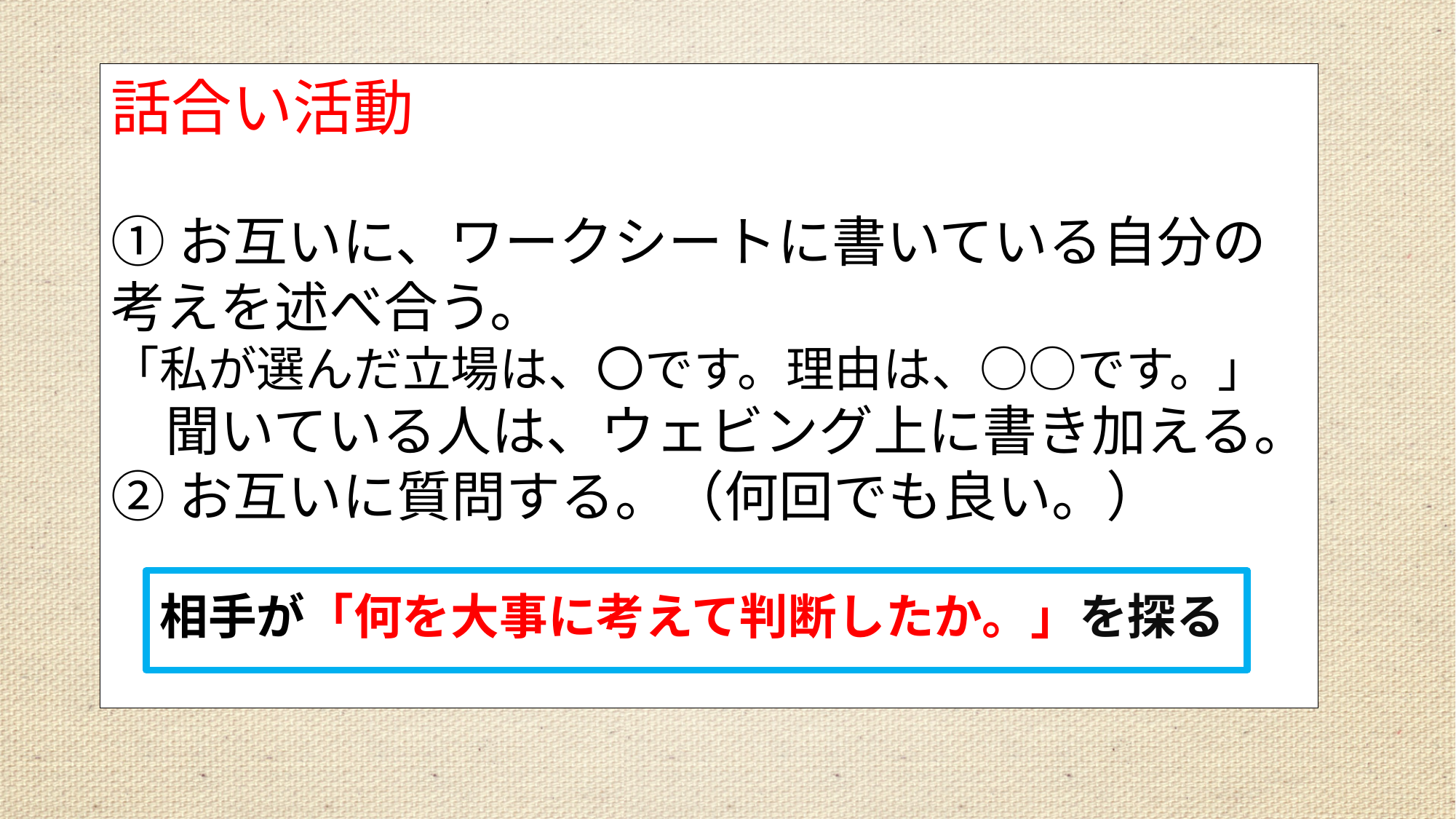

話合い活動

①お互いに、ワークシートに書いている自分の考えを述べ合う。
「私が選んだ立場は、〇です。理由は、○○です。」
　聞いている人は、ウェビング上に書き加える。
②お互いに質問する。（何回でも良い。）

　相手が「何を大事に考えて判断したか。」を探る